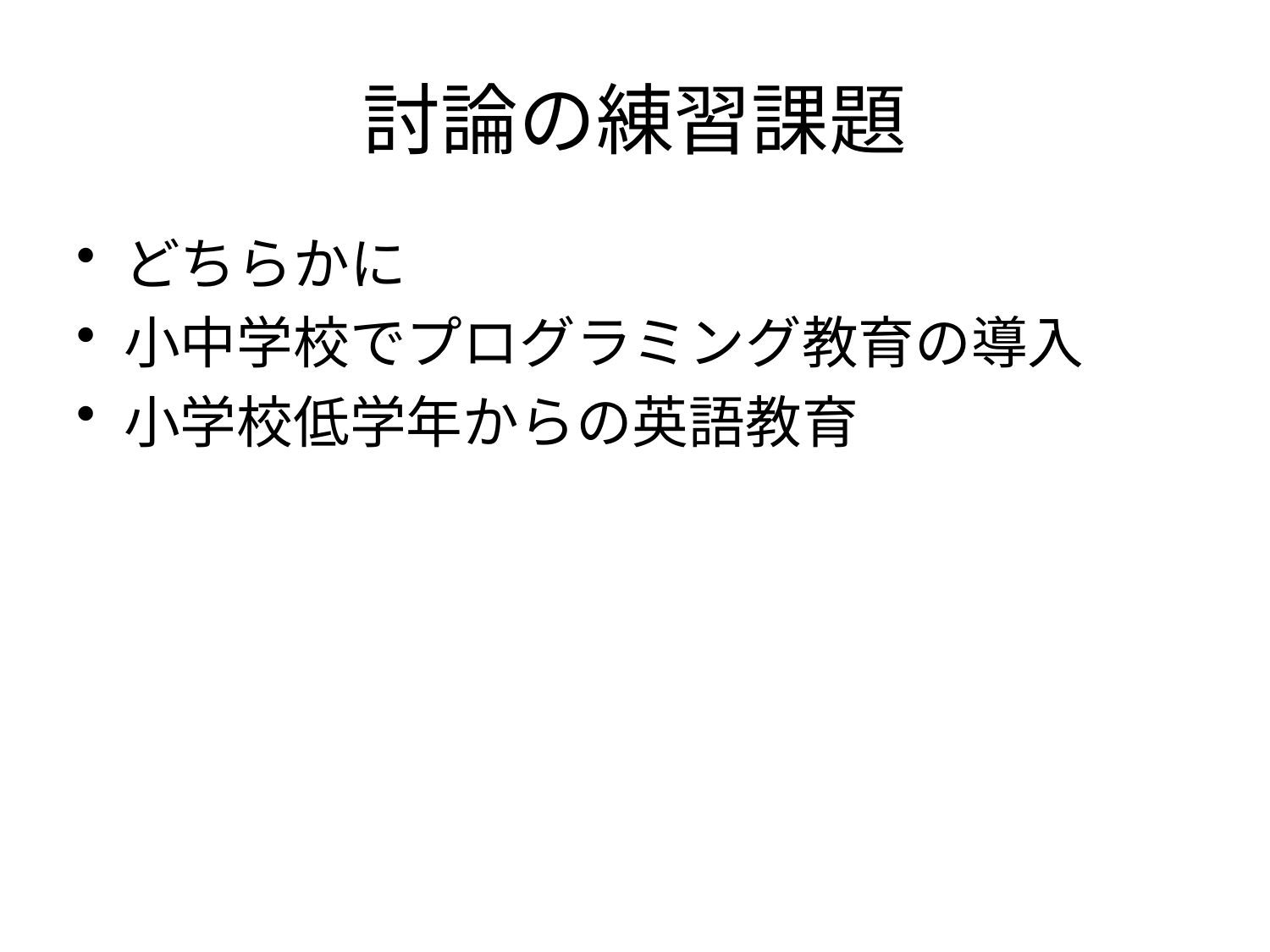

# 討論の練習課題
どちらかに
小中学校でプログラミング教育の導入
小学校低学年からの英語教育